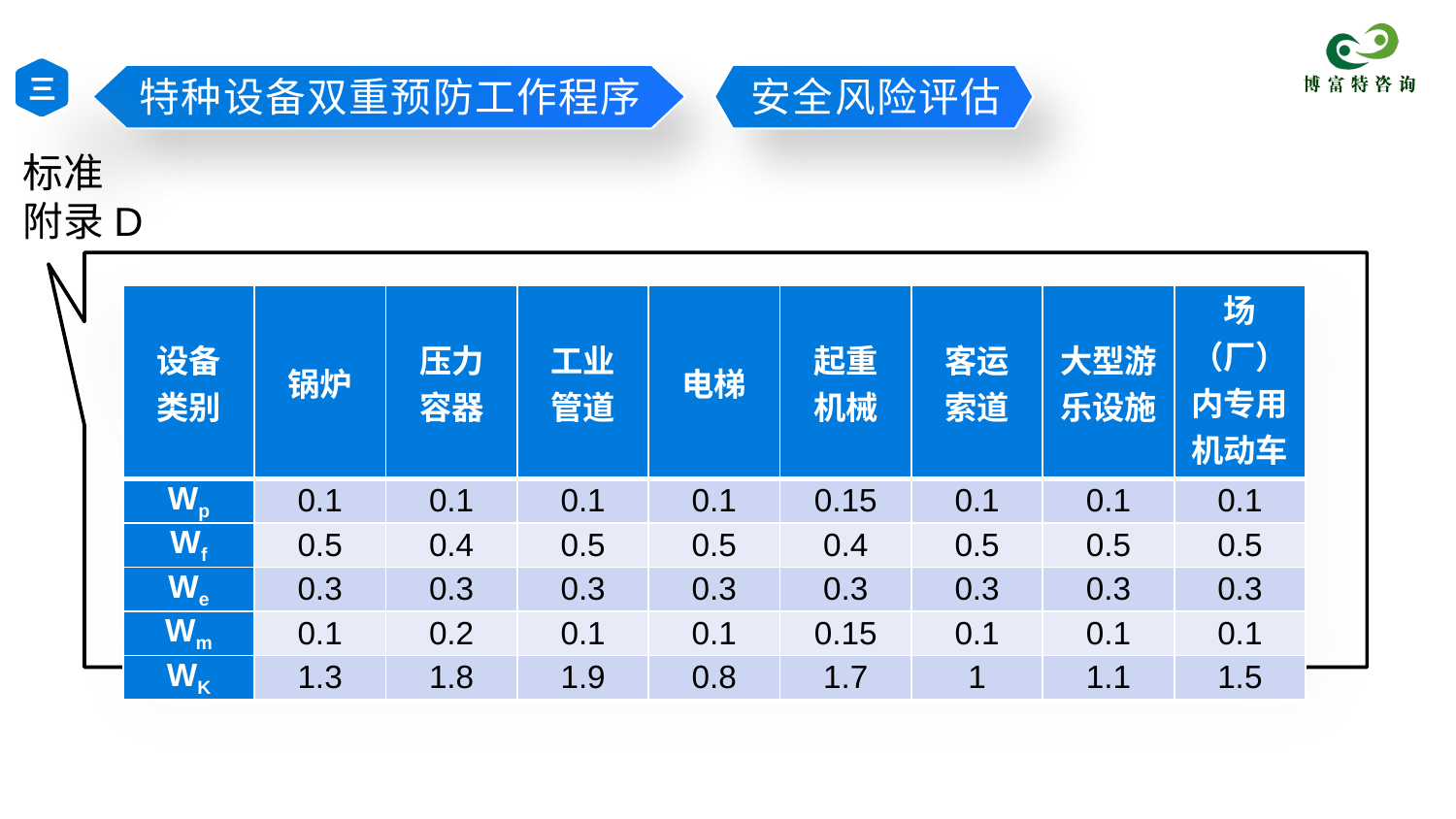

三

特种设备双重预防工作程序

安全风险评估
标准
附录D

| 设备 类别 | 锅炉 | 压力 容器 | 工业 管道 | 电梯 | 起重 机械 | 客运 索道 | 大型游乐设施 | 场（厂）内专用机动车辆 |
| --- | --- | --- | --- | --- | --- | --- | --- | --- |
| Wp | 0.1 | 0.1 | 0.1 | 0.1 | 0.15 | 0.1 | 0.1 | 0.1 |
| Wf | 0.5 | 0.4 | 0.5 | 0.5 | 0.4 | 0.5 | 0.5 | 0.5 |
| We | 0.3 | 0.3 | 0.3 | 0.3 | 0.3 | 0.3 | 0.3 | 0.3 |
| Wm | 0.1 | 0.2 | 0.1 | 0.1 | 0.15 | 0.1 | 0.1 | 0.1 |
| WK | 1.3 | 1.8 | 1.9 | 0.8 | 1.7 | 1 | 1.1 | 1.5 |

65